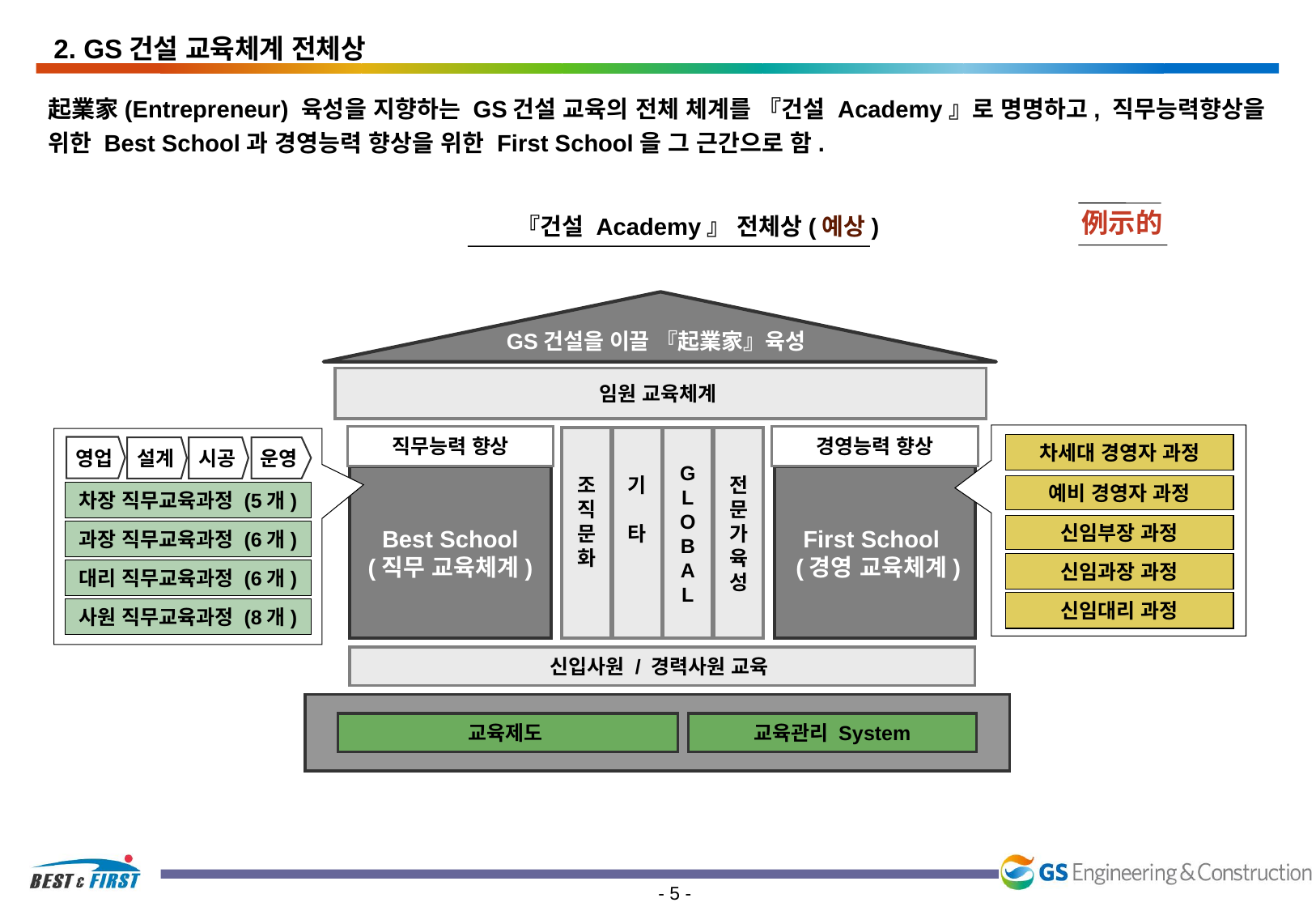

2. GS건설 교육체계 전체상
起業家(Entrepreneur) 육성을 지향하는 GS건설 교육의 전체 체계를 『건설 Academy』로 명명하고, 직무능력향상을
위한 Best School과 경영능력 향상을 위한 First School을 그 근간으로 함.

例示的
『건설 Academy』 전체상(예상)

GS건설을 이끌 『起業家』육성
임원 교육체계

차세대 경영자 과정
예비 경영자 과정
신임부장 과정
신임과장 과정
신임대리 과정
직무능력 향상
경영능력 향상
조
직
문
화

기

타

G
L
O
B
A
L
전
문
가
육
성

영업
설계
시공
운영
차장 직무교육과정 (5개)
과장 직무교육과정 (6개)
대리 직무교육과정 (6개)
사원 직무교육과정 (8개)
Best School
(직무 교육체계)
First School
 (경영 교육체계)
신입사원 / 경력사원 교육

교육제도
교육관리 System